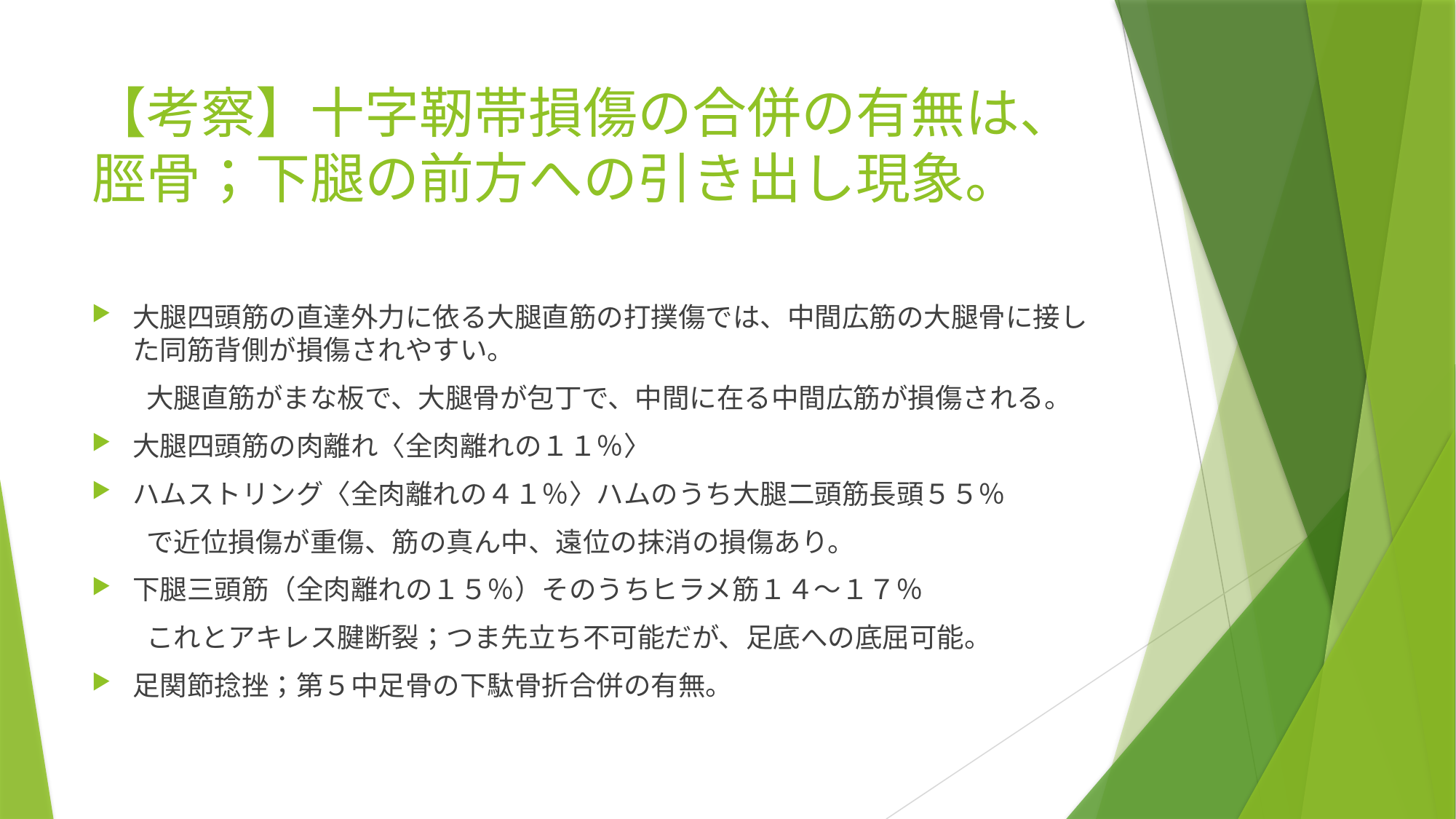

# 【考察】十字靭帯損傷の合併の有無は、脛骨；下腿の前方への引き出し現象。
大腿四頭筋の直達外力に依る大腿直筋の打撲傷では、中間広筋の大腿骨に接した同筋背側が損傷されやすい。
　　大腿直筋がまな板で、大腿骨が包丁で、中間に在る中間広筋が損傷される。
大腿四頭筋の肉離れ〈全肉離れの１１％〉
ハムストリング〈全肉離れの４１％〉ハムのうち大腿二頭筋長頭５５％
　　で近位損傷が重傷、筋の真ん中、遠位の抹消の損傷あり。
下腿三頭筋（全肉離れの１５％）そのうちヒラメ筋１４～１７％
　　これとアキレス腱断裂；つま先立ち不可能だが、足底への底屈可能。
足関節捻挫；第５中足骨の下駄骨折合併の有無。